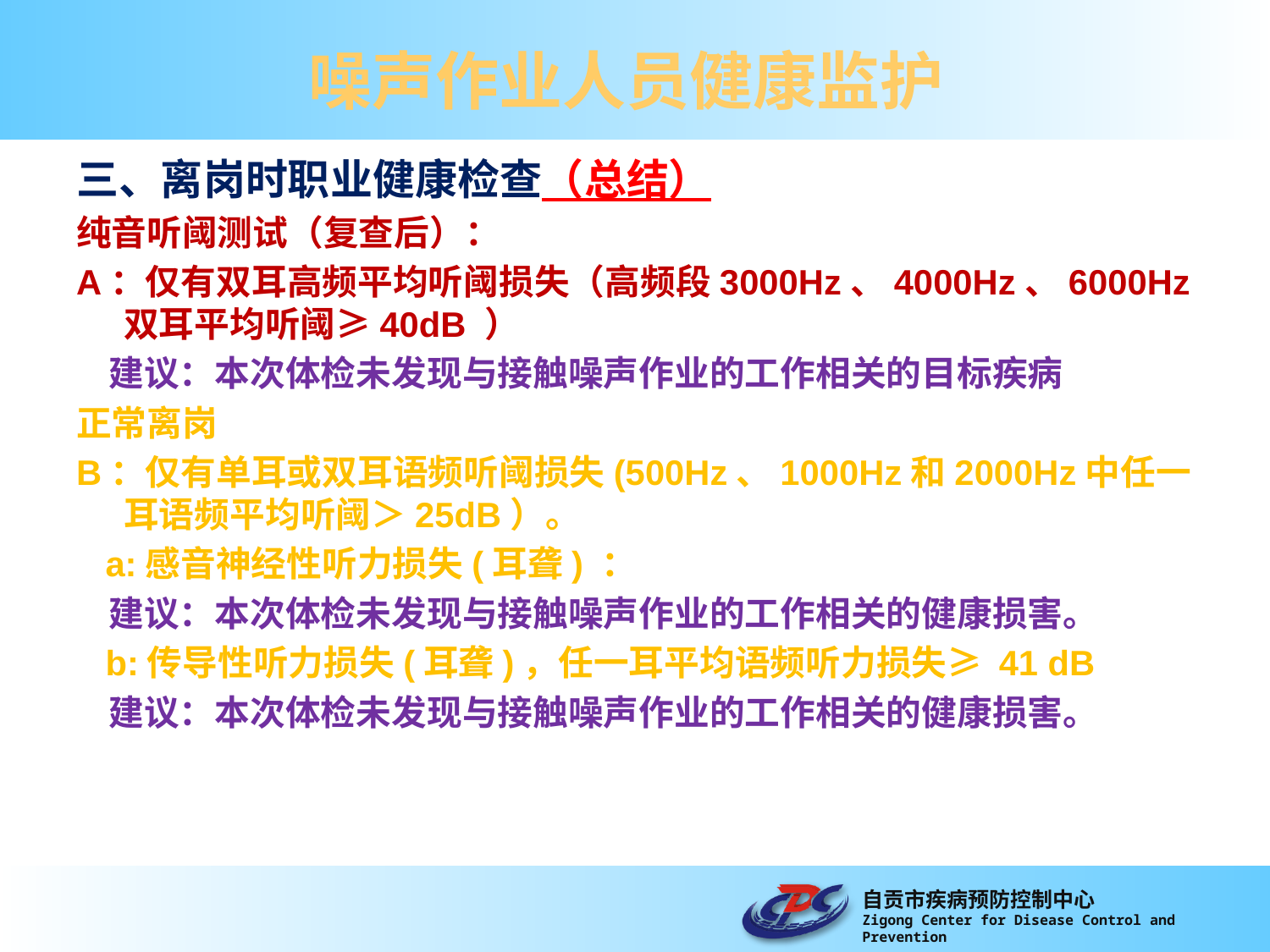

# 噪声作业人员健康监护
三、离岗时职业健康检查（总结）
纯音听阈测试（复查后）：
A：仅有双耳高频平均听阈损失（高频段3000Hz、4000Hz、6000Hz双耳平均听阈≥40dB ）
   建议：本次体检未发现与接触噪声作业的工作相关的目标疾病
正常离岗
B：仅有单耳或双耳语频听阈损失(500Hz、1000Hz和2000Hz中任一耳语频平均听阈＞25dB）。
   a:感音神经性听力损失(耳聋) ：
   建议：本次体检未发现与接触噪声作业的工作相关的健康损害。
   b:传导性听力损失(耳聋)，任一耳平均语频听力损失≥ 41 dB
   建议：本次体检未发现与接触噪声作业的工作相关的健康损害。
97